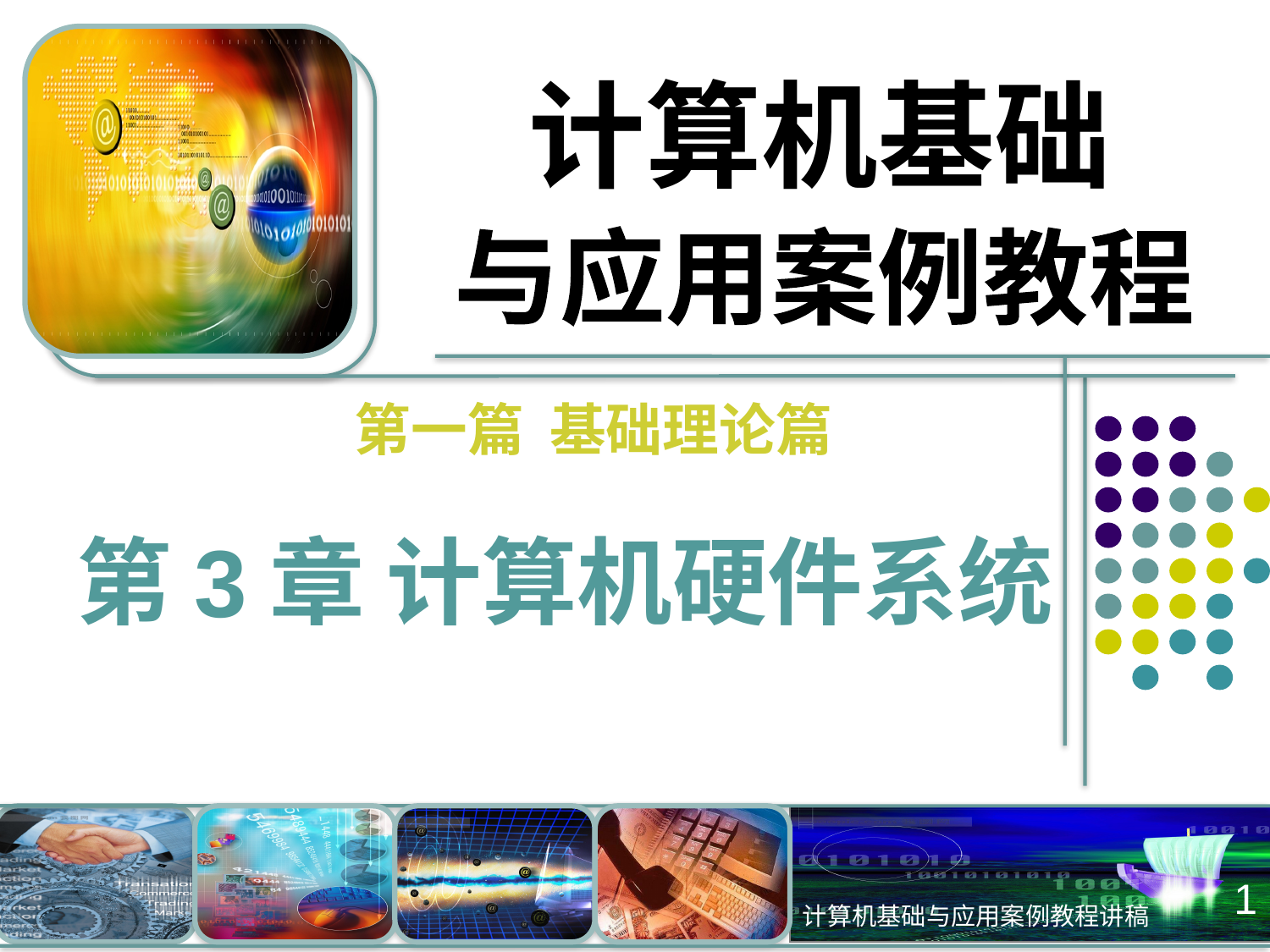

计算机基础
与应用案例教程
第一篇  基础理论篇
第3章 计算机硬件系统
1